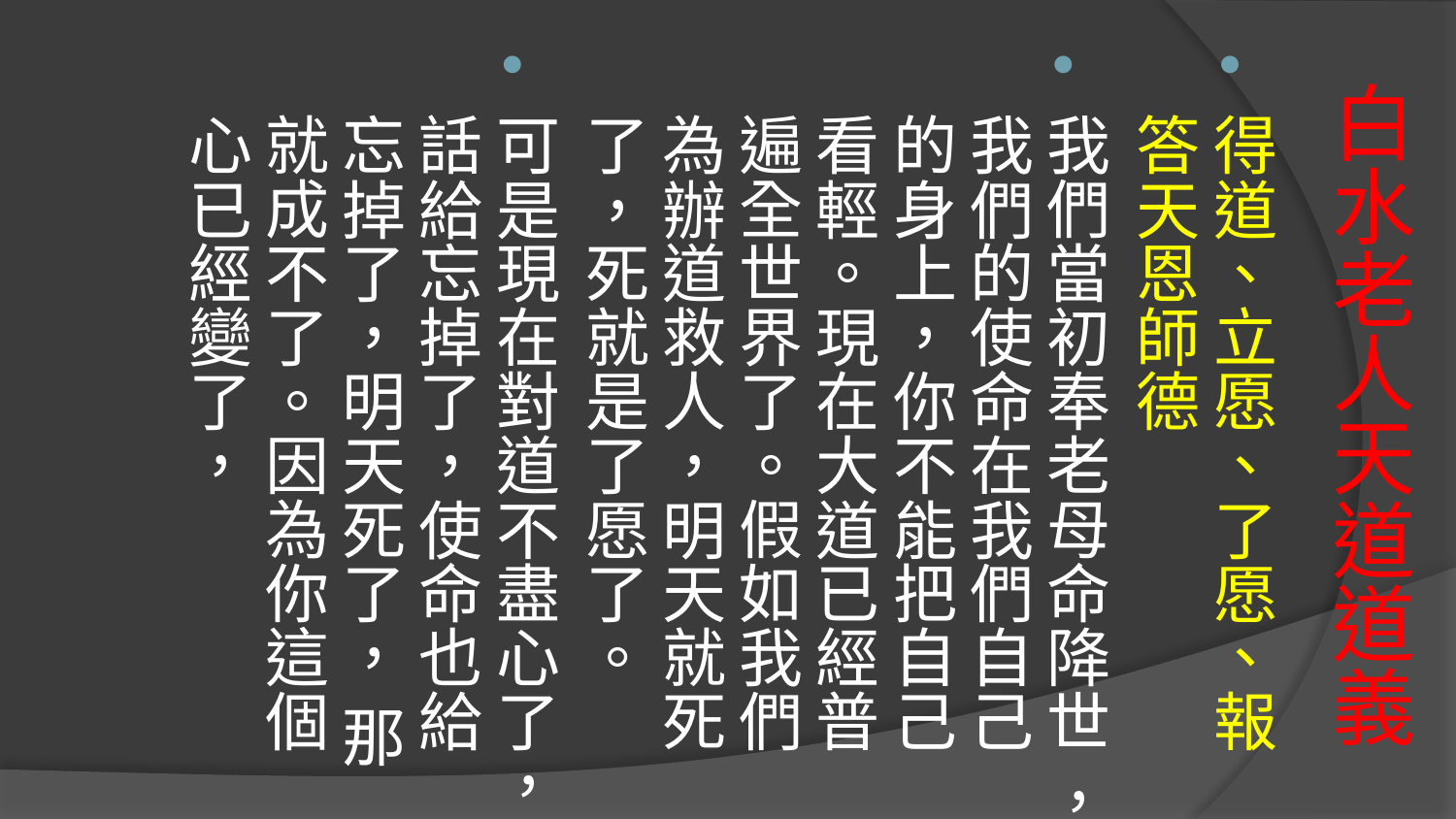

得道、立愿、了愿、報答天恩師德
我們當初奉老母命降世 ，我們的使命在我們自己的身上，你不能把自己看輕。現在大道已經普遍全世界了。假如我們為辦道救人，明天就死了，死就是了愿了。
可是現在對道不盡心了，話給忘掉了，使命也給忘掉了，明天死了， 那就成不了。因為你這個心已經變了，
# 白水老人天道道義